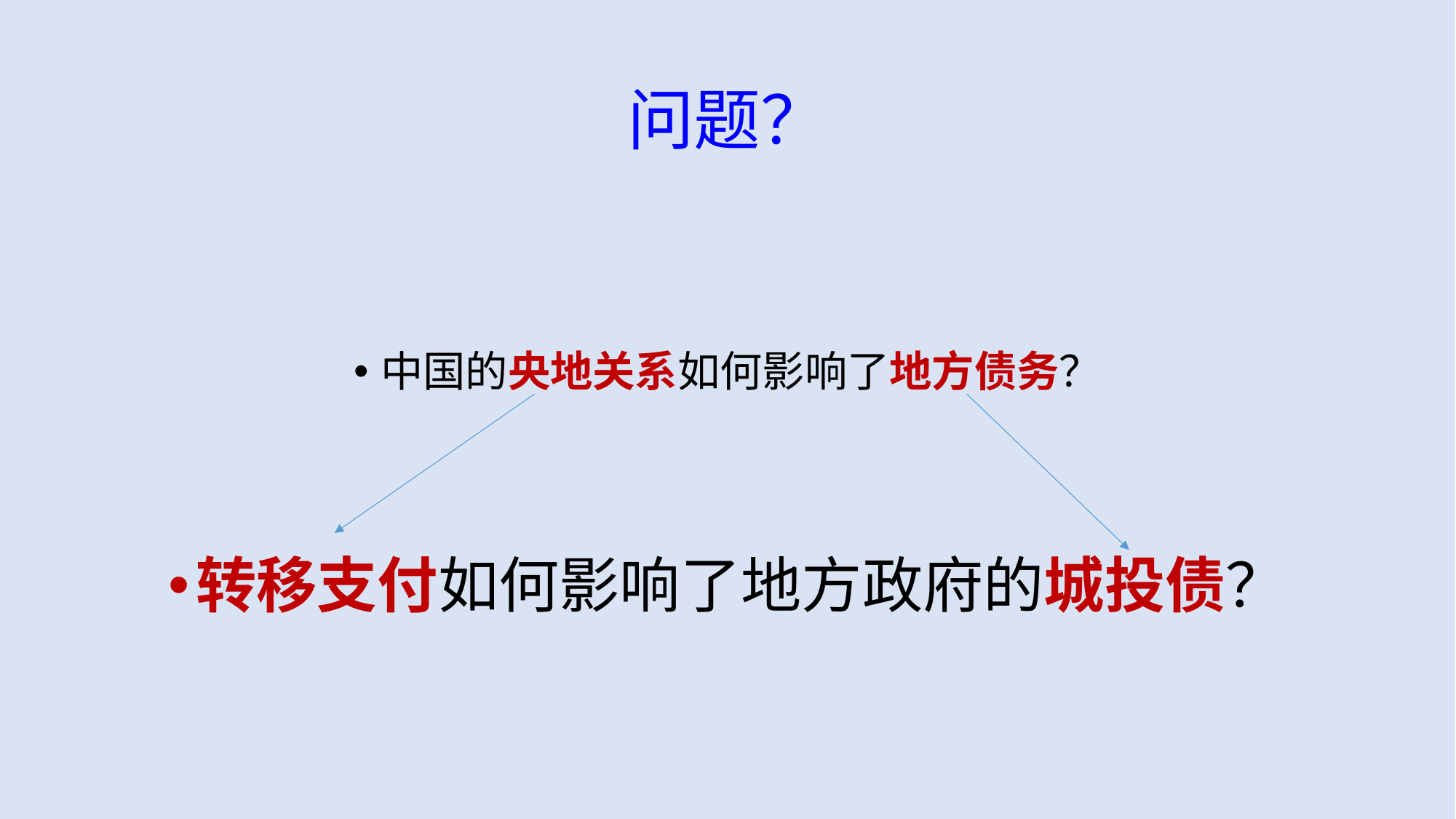

# 问题？

中国的央地关系如何影响了地方债务？

转移支付如何影响了地方政府的城投债？